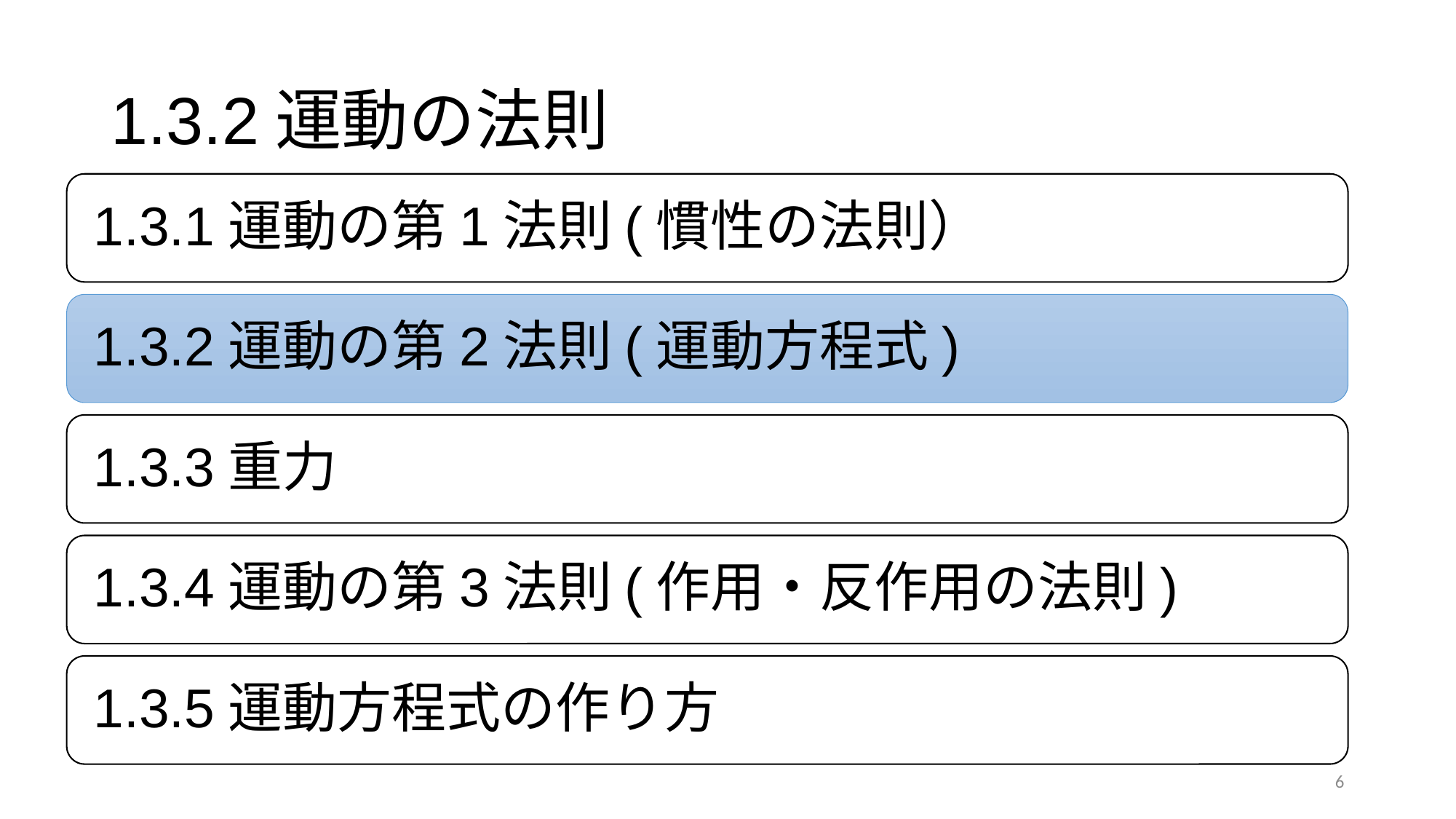

# 1.3.2運動の法則
1.3.1運動の第1法則(慣性の法則）
1.3.2運動の第2法則(運動方程式)
1.3.3重力
1.3.4運動の第3法則(作用・反作用の法則)
1.3.5運動方程式の作り方
6